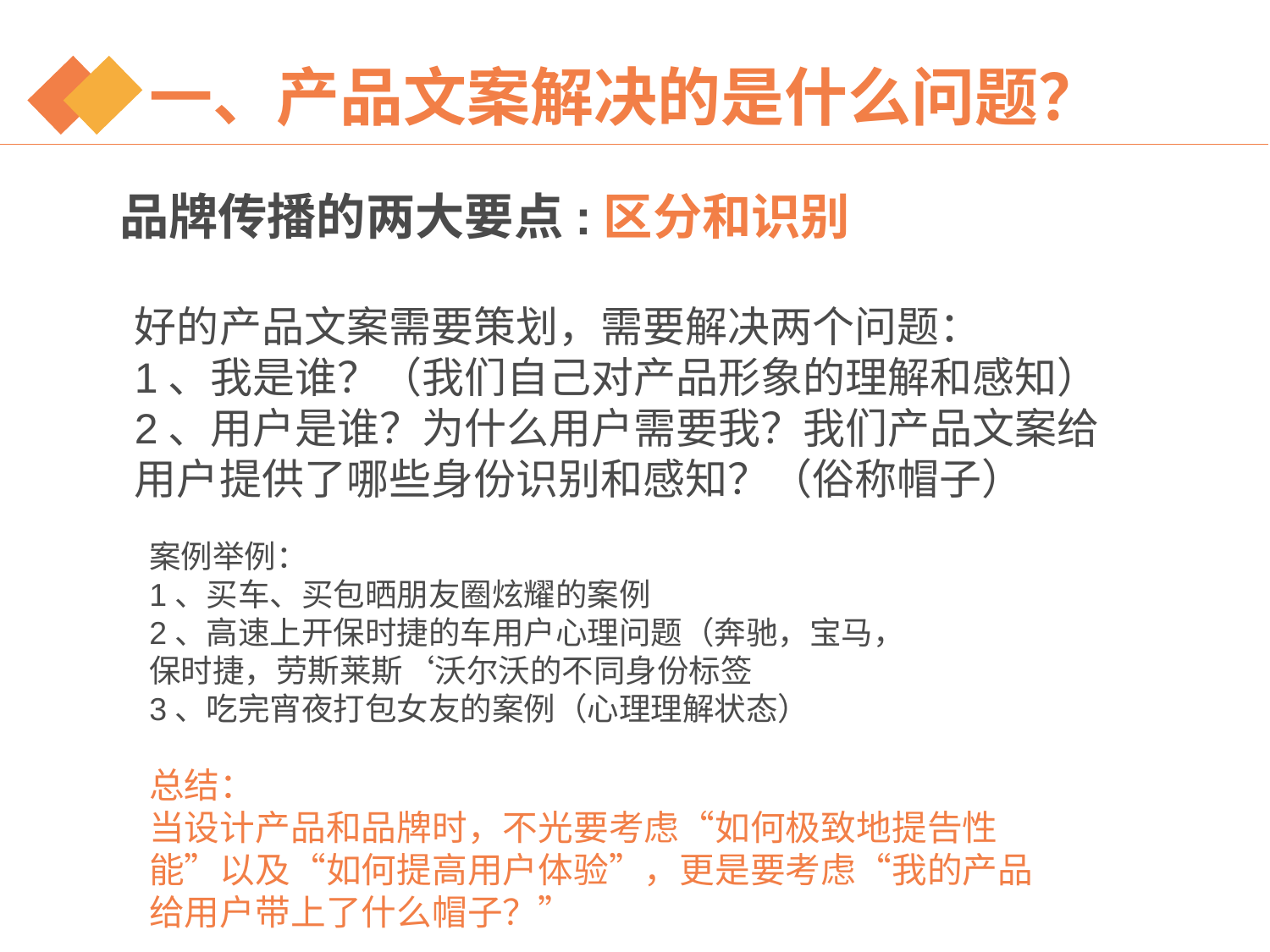

# 一、产品文案解决的是什么问题？
品牌传播的两大要点:区分和识别

好的产品文案需要策划，需要解决两个问题：
1、我是谁？（我们自己对产品形象的理解和感知）
2、用户是谁？为什么用户需要我？我们产品文案给用户提供了哪些身份识别和感知？（俗称帽子）
案例举例：
1、买车、买包晒朋友圈炫耀的案例
2、高速上开保时捷的车用户心理问题（奔驰，宝马，保时捷，劳斯莱斯‘沃尔沃的不同身份标签
3、吃完宵夜打包女友的案例（心理理解状态）

总结：
当设计产品和品牌时，不光要考虑“如何极致地提告性能”以及“如何提高用户体验”，更是要考虑“我的产品给用户带上了什么帽子？”